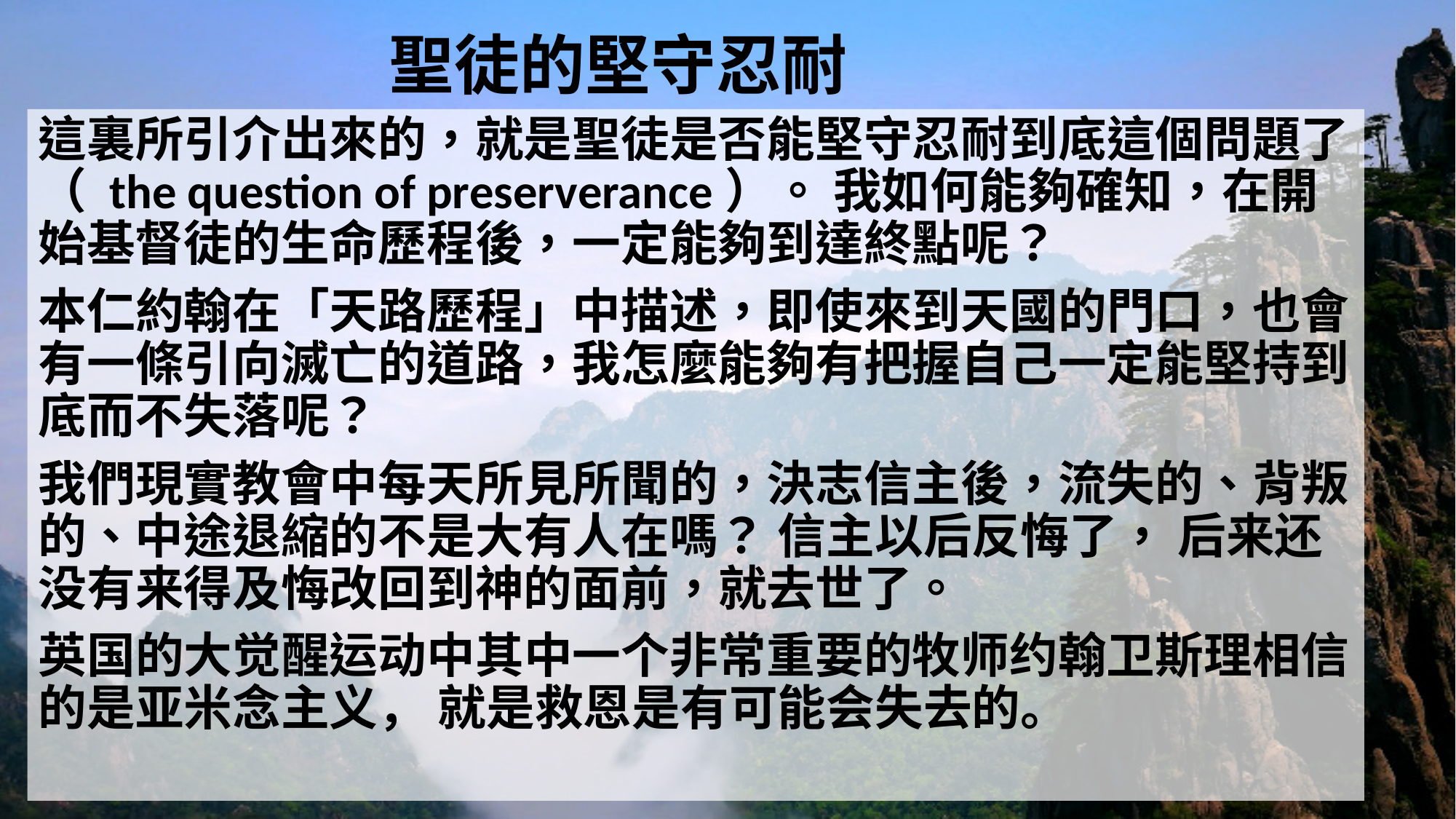

# 聖徒的堅守忍耐
這裏所引介出來的，就是聖徒是否能堅守忍耐到底這個問題了（ the question of preserverance）。 我如何能夠確知，在開始基督徒的生命歷程後，一定能夠到達終點呢？
本仁約翰在「天路歷程」中描述，即使來到天國的門口，也會有一條引向滅亡的道路，我怎麼能夠有把握自己一定能堅持到底而不失落呢？
我們現實教會中每天所見所聞的，決志信主後，流失的、背叛的、中途退縮的不是大有人在嗎？ 信主以后反悔了， 后来还没有来得及悔改回到神的面前，就去世了。
英国的大觉醒运动中其中一个非常重要的牧师约翰卫斯理相信的是亚米念主义， 就是救恩是有可能会失去的。